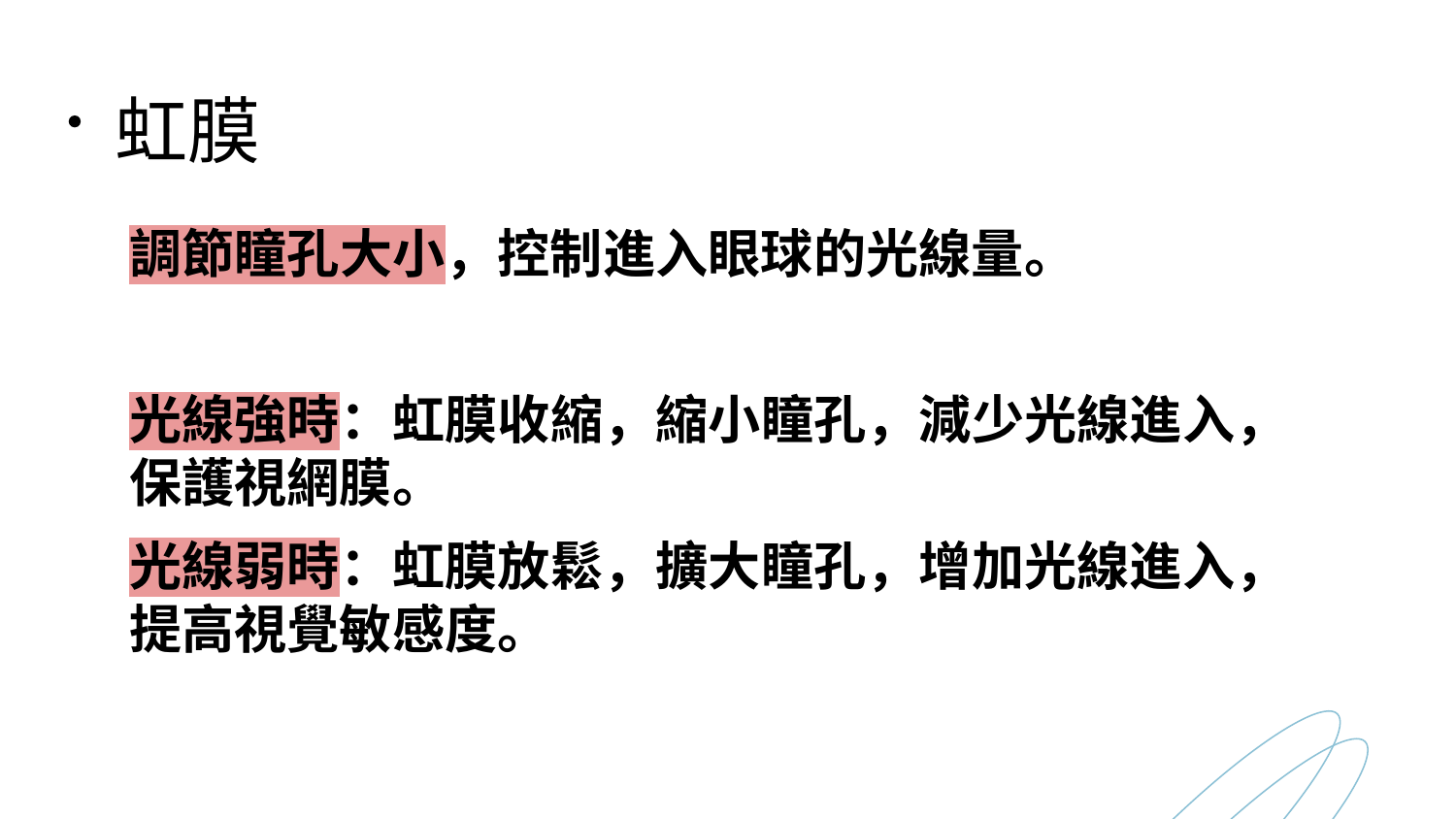

# 虹膜
調節瞳孔大小，控制進入眼球的光線量。

光線強時：虹膜收縮，縮小瞳孔，減少光線進入，保護視網膜。
光線弱時：虹膜放鬆，擴大瞳孔，增加光線進入，提高視覺敏感度。